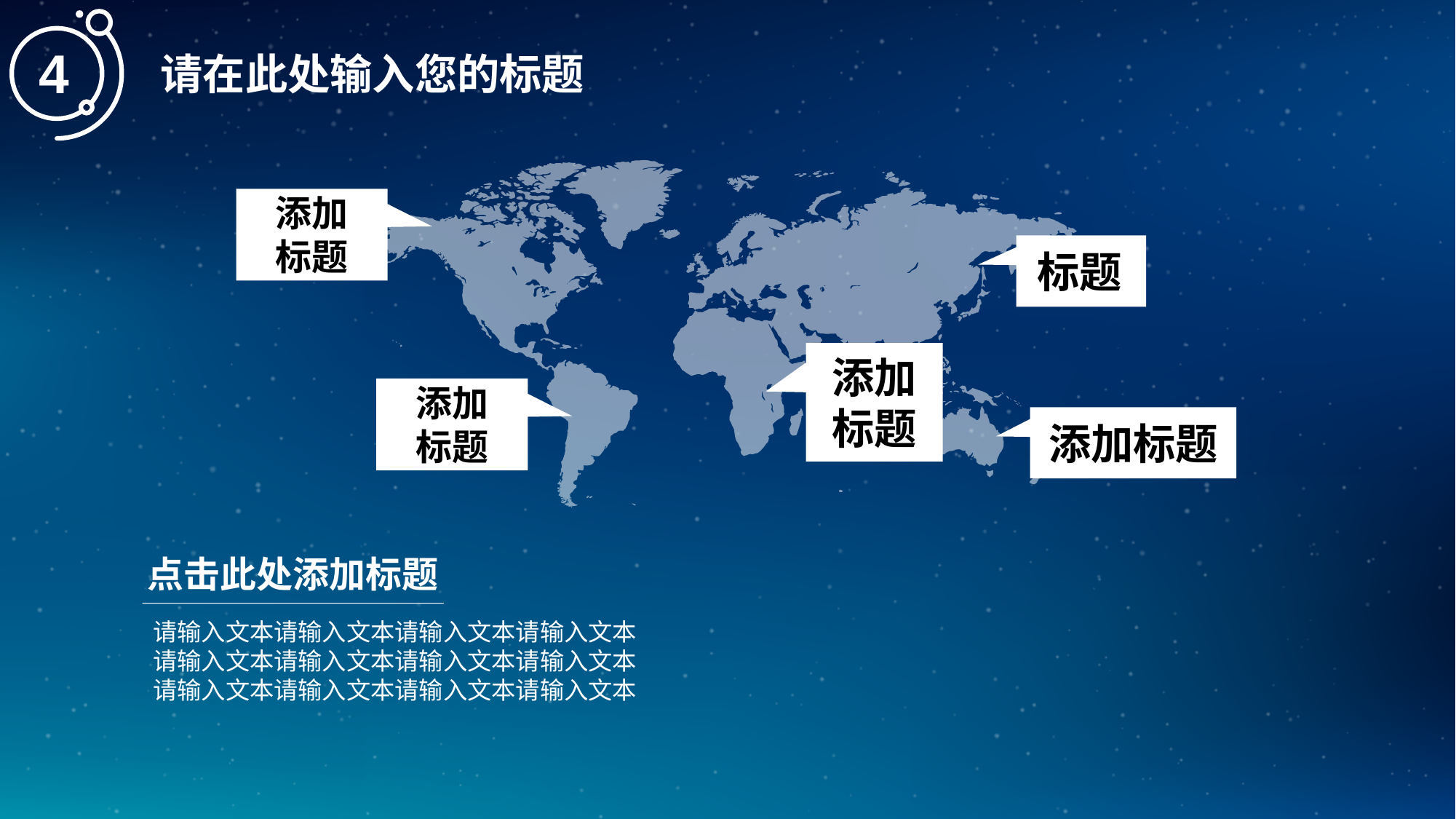

4

请在此处输入您的标题

添加
标题

标题

添加
标题
添加
标题

添加标题
点击此处添加标题

请输入文本请输入文本请输入文本请输入文本
请输入文本请输入文本请输入文本请输入文本
请输入文本请输入文本请输入文本请输入文本